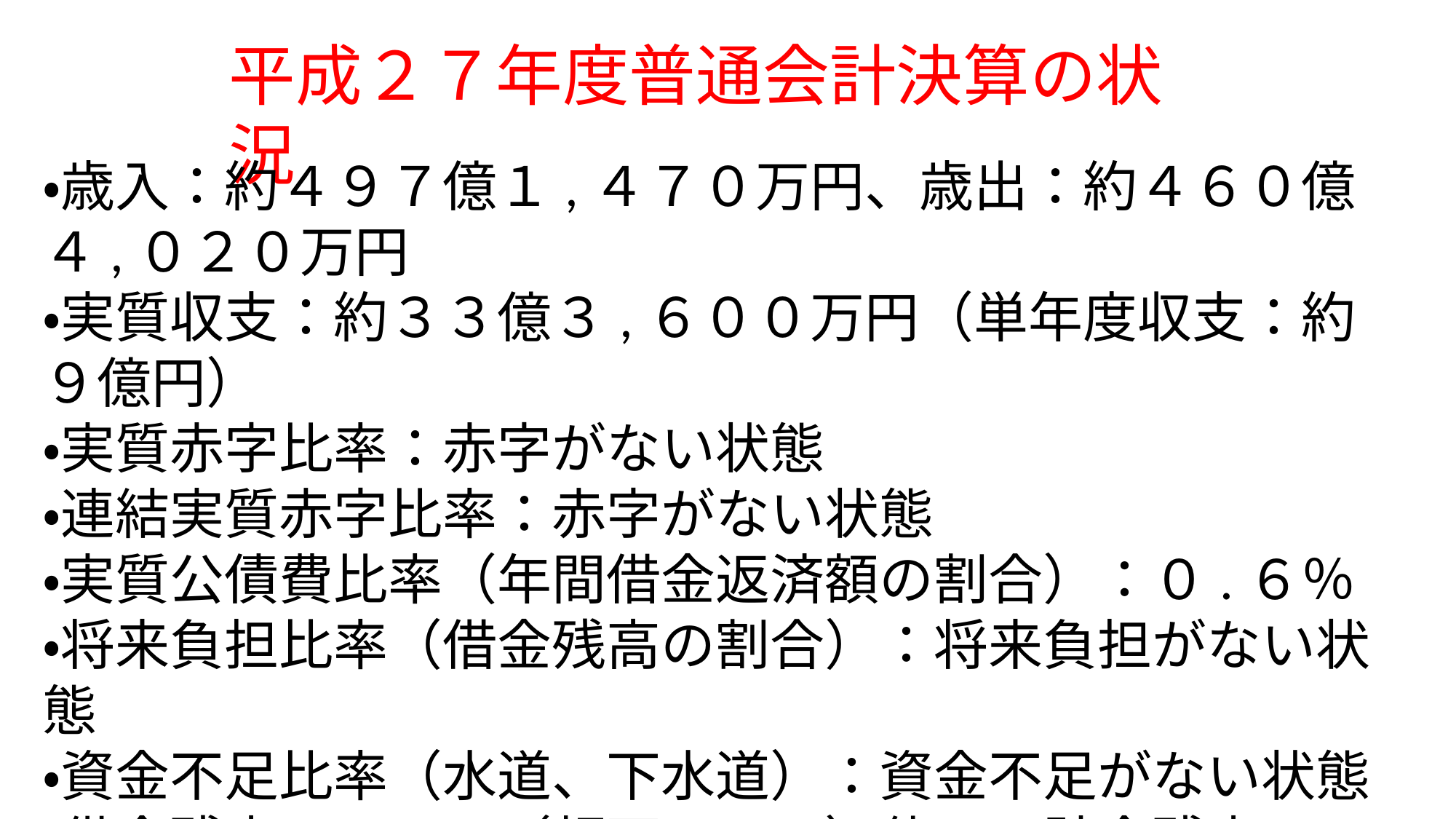

平成２７年度普通会計決算の状況
・歳入：約４９７億１,４７０万円、歳出：約４６０億４,０２０万円
・実質収支：約３３億３,６００万円（単年度収支：約９億円）
・実質赤字比率：赤字がない状態
・連結実質赤字比率：赤字がない状態
・実質公債費比率（年間借金返済額の割合）：０.６％
・将来負担比率（借金残高の割合）：将来負担がない状態
・資金不足比率（水道、下水道）：資金不足がない状態
・借金残高：１３０（額面３６０）億円、貯金残高：２４７億円